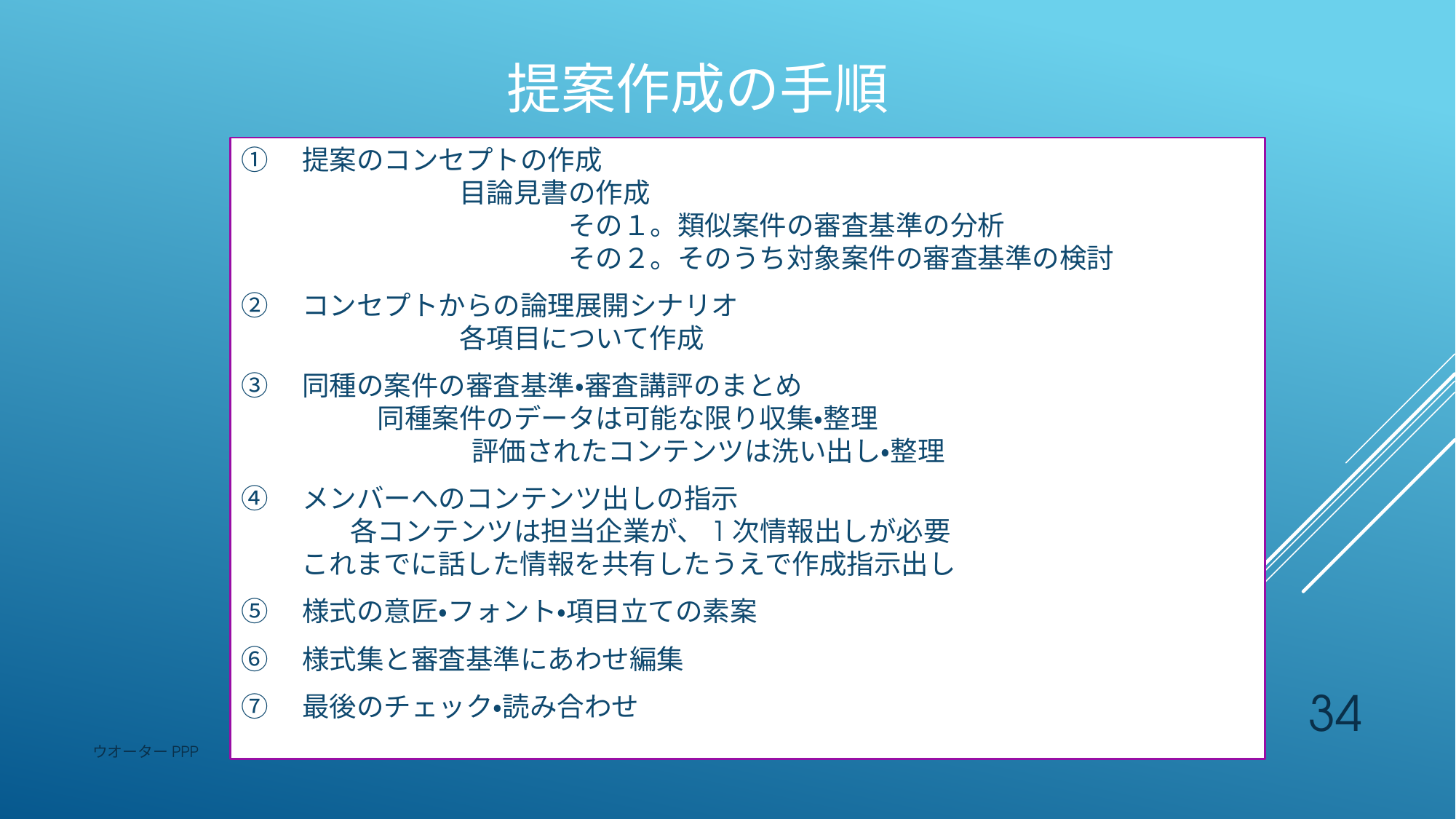

# 提案作成の手順
①　提案のコンセプトの作成
		目論見書の作成
			その１。類似案件の審査基準の分析
			その２。そのうち対象案件の審査基準の検討
②　コンセプトからの論理展開シナリオ
		各項目について作成
③　同種の案件の審査基準・審査講評のまとめ
　　　　　同種案件のデータは可能な限り収集・整理
		  評価されたコンテンツは洗い出し・整理
④　メンバーへのコンテンツ出しの指示
	各コンテンツは担当企業が、1次情報出しが必要
　　 これまでに話した情報を共有したうえで作成指示出し
⑤　様式の意匠・フォント・項目立ての素案
⑥　様式集と審査基準にあわせ編集
⑦　最後のチェック・読み合わせ

34
ウオーターPPP